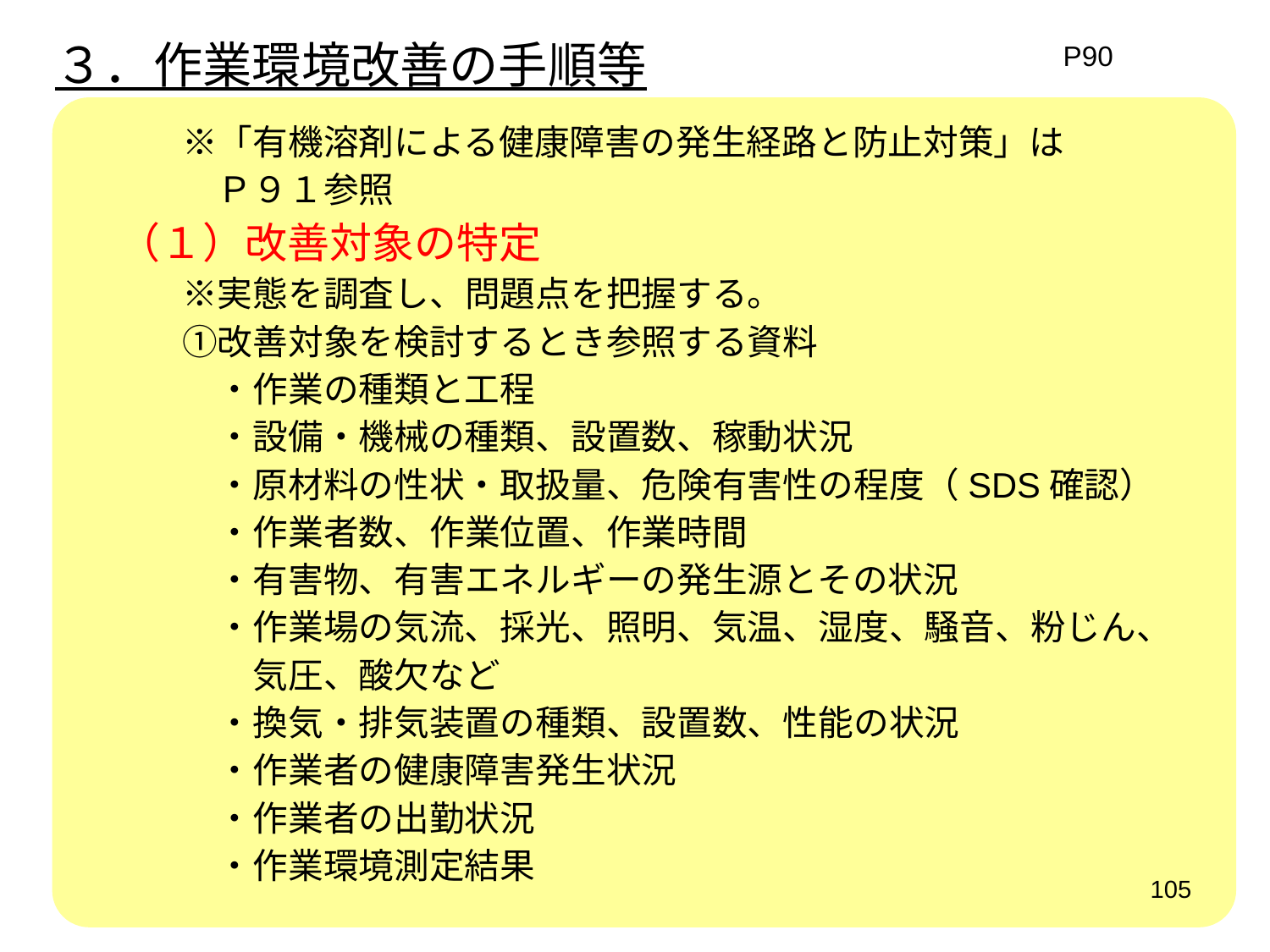

３．作業環境改善の手順等
P90
　　　※「有機溶剤による健康障害の発生経路と防止対策」は
　　　　Ｐ９１参照
　（１）改善対象の特定
　　　※実態を調査し、問題点を把握する。
　　　①改善対象を検討するとき参照する資料
　　　　・作業の種類と工程
　　　　・設備・機械の種類、設置数、稼動状況
　　　　・原材料の性状・取扱量、危険有害性の程度（SDS確認）
　　　　・作業者数、作業位置、作業時間
　　　　・有害物、有害エネルギーの発生源とその状況
　　　　・作業場の気流、採光、照明、気温、湿度、騒音、粉じん、
　　　　　気圧、酸欠など
　　　　・換気・排気装置の種類、設置数、性能の状況
　　　　・作業者の健康障害発生状況
　　　　・作業者の出勤状況
　　　　・作業環境測定結果
105